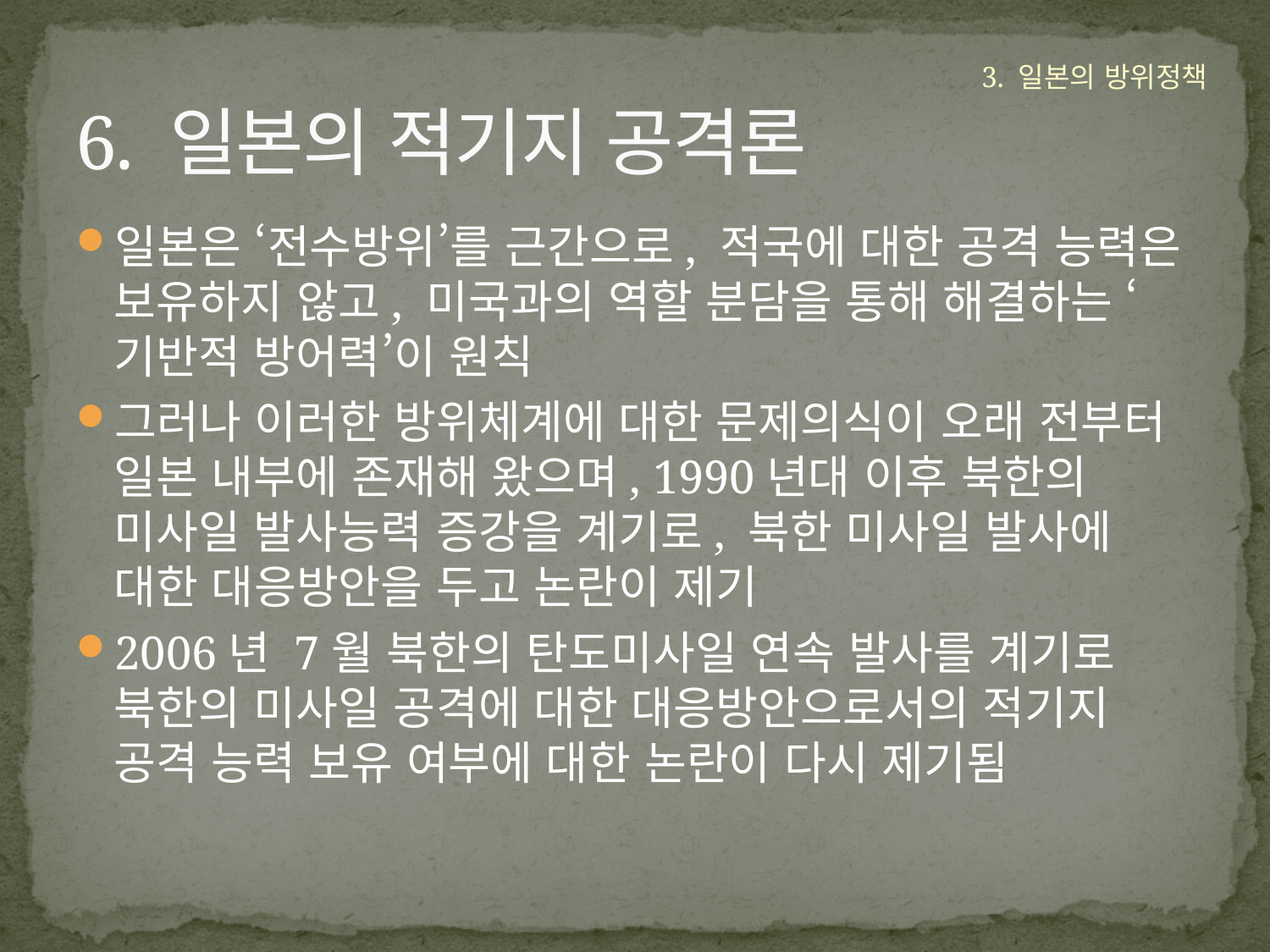

# 6. 일본의 적기지 공격론
3. 일본의 방위정책
일본은 ‘전수방위’를 근간으로, 적국에 대한 공격 능력은 보유하지 않고, 미국과의 역할 분담을 통해 해결하는 ‘기반적 방어력’이 원칙
그러나 이러한 방위체계에 대한 문제의식이 오래 전부터 일본 내부에 존재해 왔으며, 1990년대 이후 북한의 미사일 발사능력 증강을 계기로, 북한 미사일 발사에 대한 대응방안을 두고 논란이 제기
2006년 7월 북한의 탄도미사일 연속 발사를 계기로 북한의 미사일 공격에 대한 대응방안으로서의 적기지 공격 능력 보유 여부에 대한 논란이 다시 제기됨